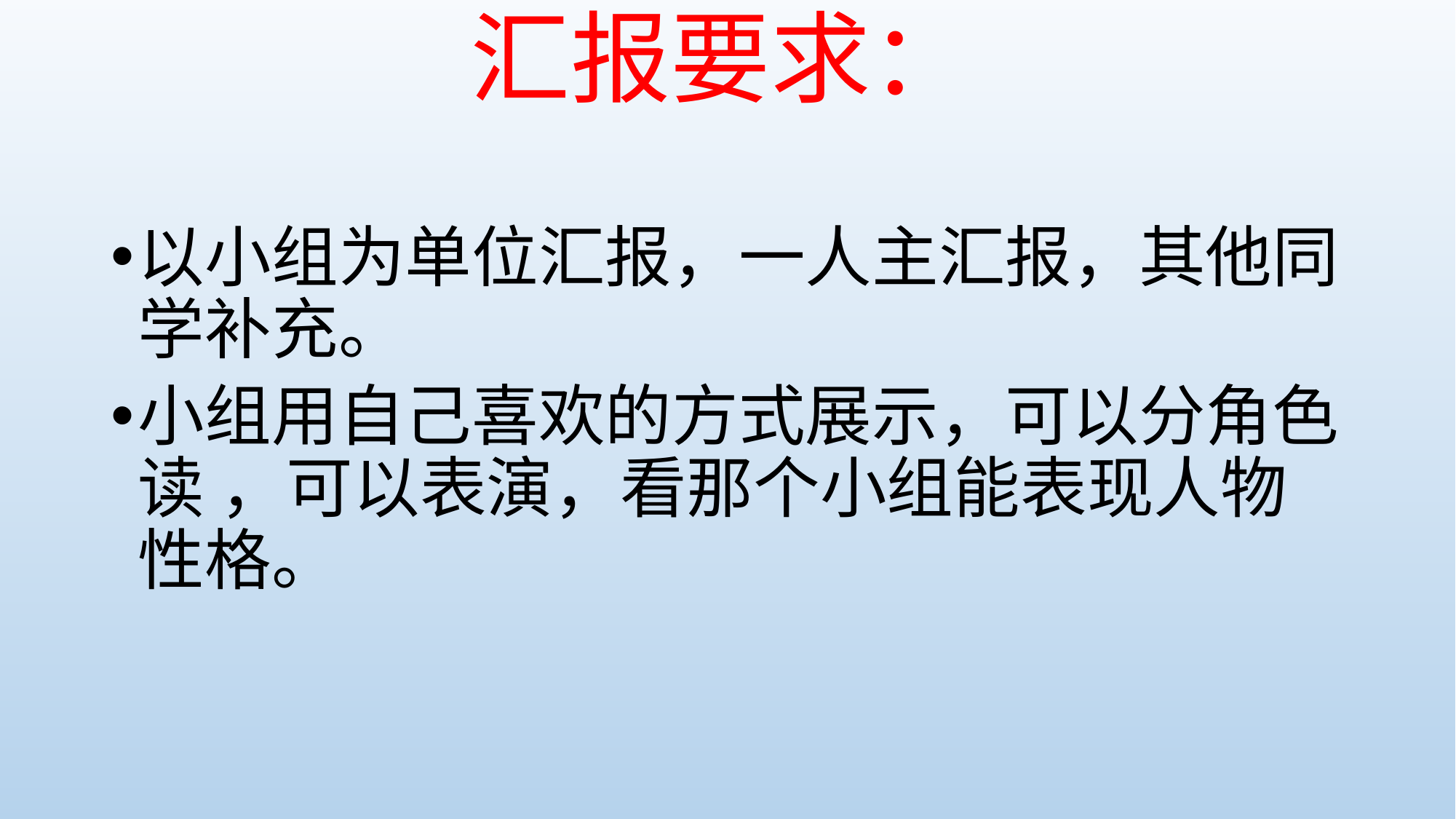

# 汇报要求：
以小组为单位汇报，一人主汇报，其他同学补充。
小组用自己喜欢的方式展示，可以分角色读 ，可以表演，看那个小组能表现人物性格。